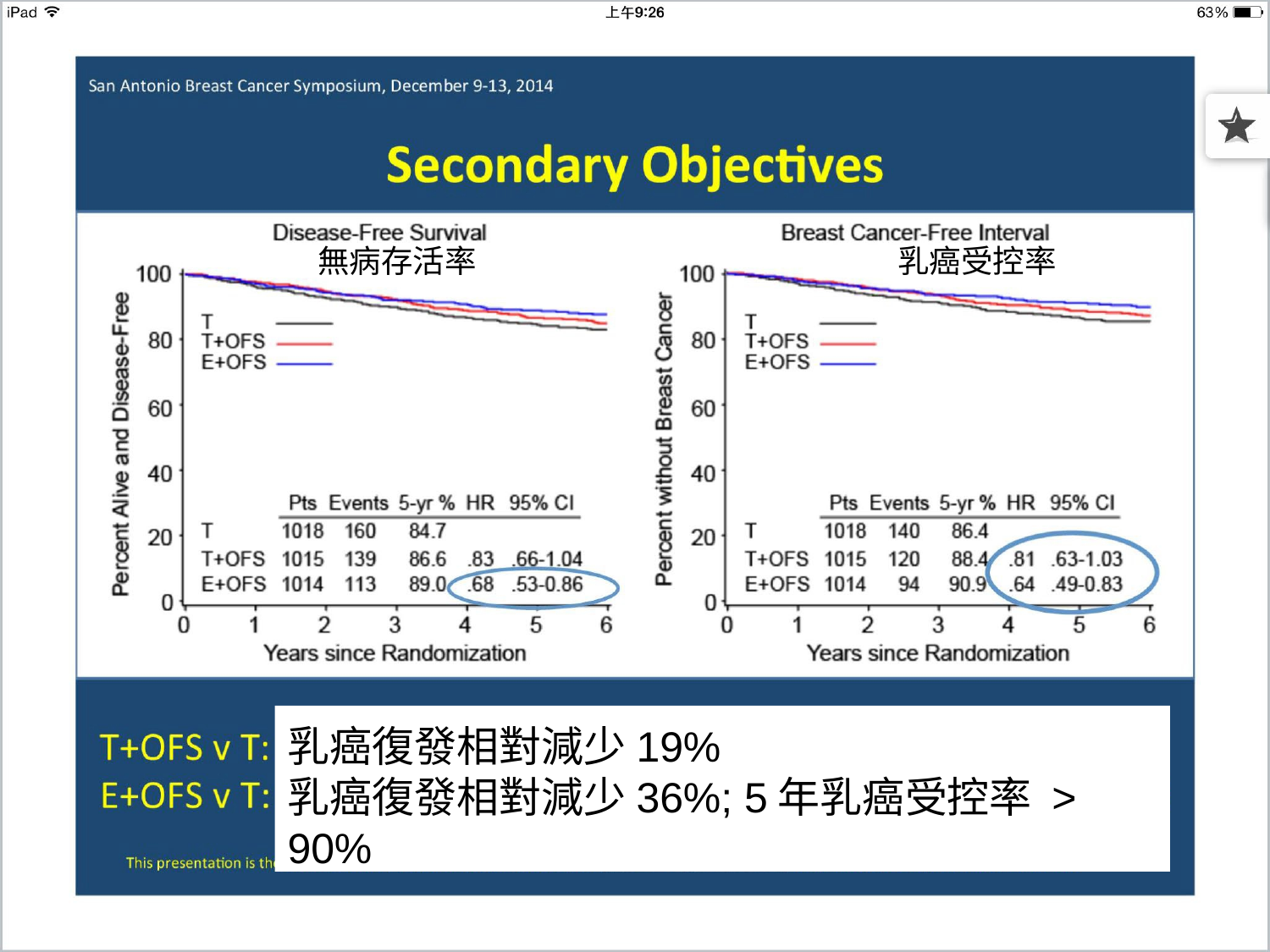

無病存活率
乳癌受控率
乳癌復發相對減少19%
乳癌復發相對減少36%; 5年乳癌受控率 > 90%